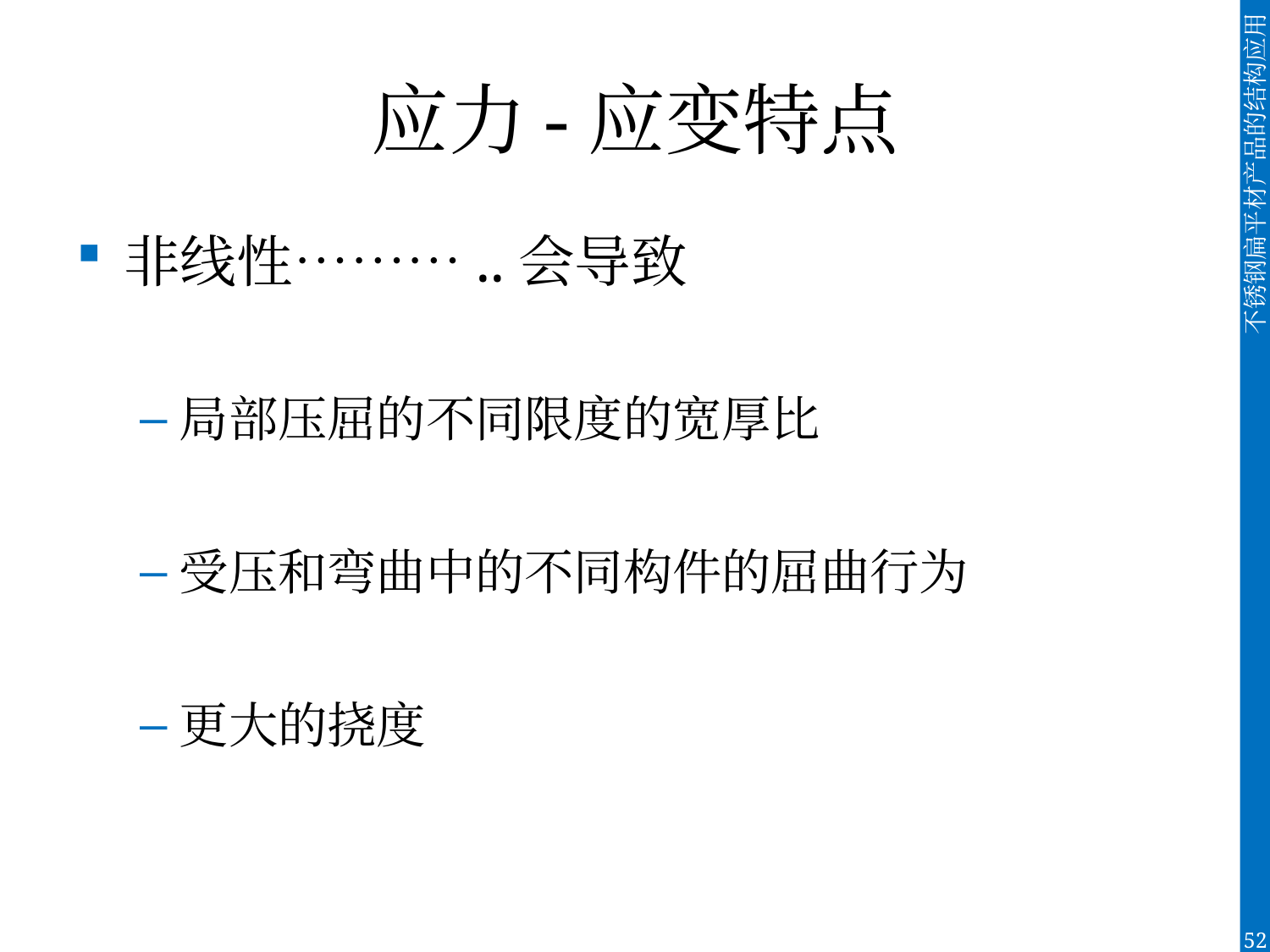

# 应力-应变特点
非线性………..会导致

局部压屈的不同限度的宽厚比

受压和弯曲中的不同构件的屈曲行为

更大的挠度

52